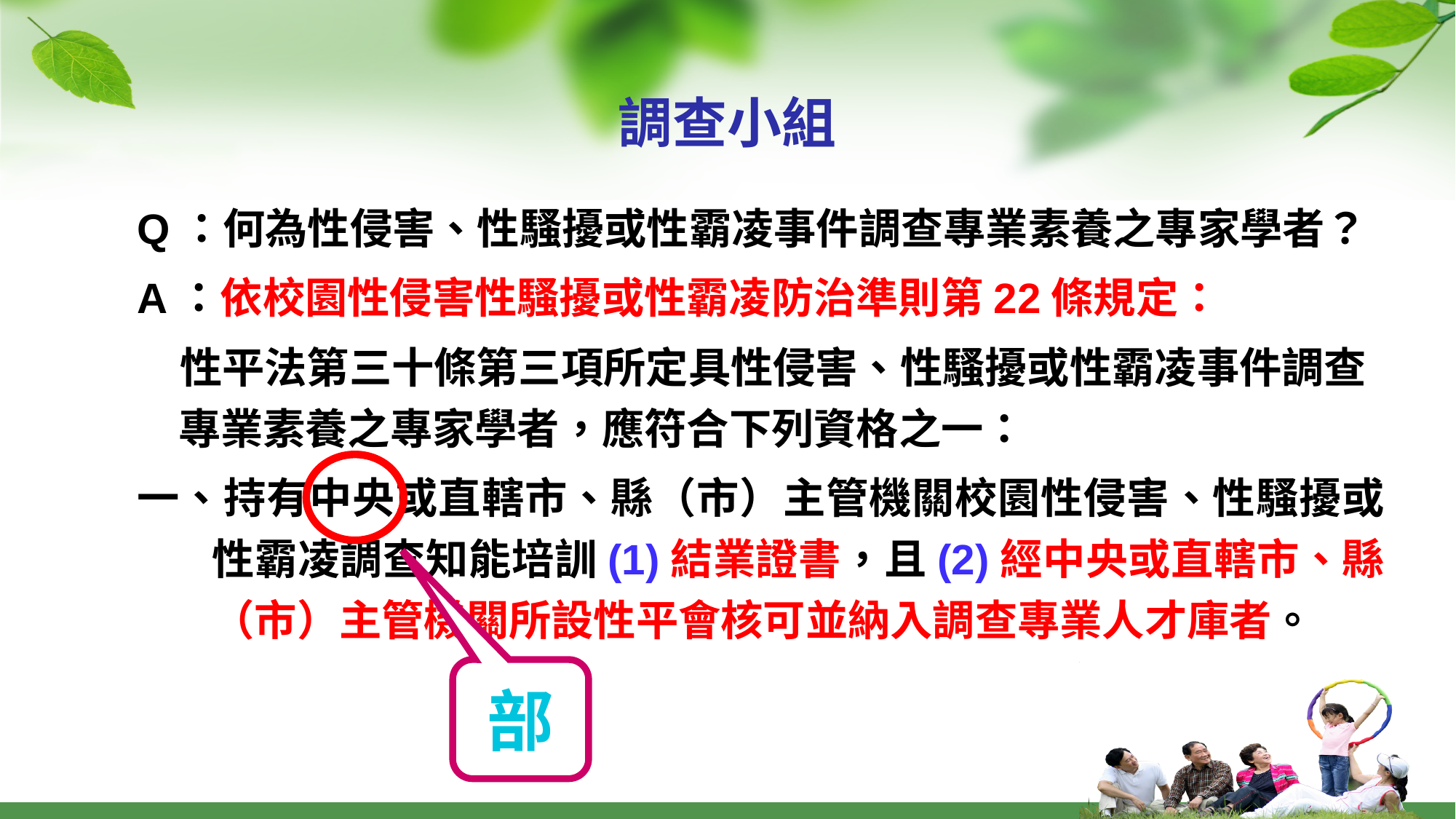

調查小組
Q：何為性侵害、性騷擾或性霸凌事件調查專業素養之專家學者？
A：依校園性侵害性騷擾或性霸凌防治準則第22條規定：
性平法第三十條第三項所定具性侵害、性騷擾或性霸凌事件調查專業素養之專家學者，應符合下列資格之一：
一、持有中央或直轄市、縣（市）主管機關校園性侵害、性騷擾或性霸凌調查知能培訓(1)結業證書，且(2)經中央或直轄市、縣（市）主管機關所設性平會核可並納入調查專業人才庫者。

部